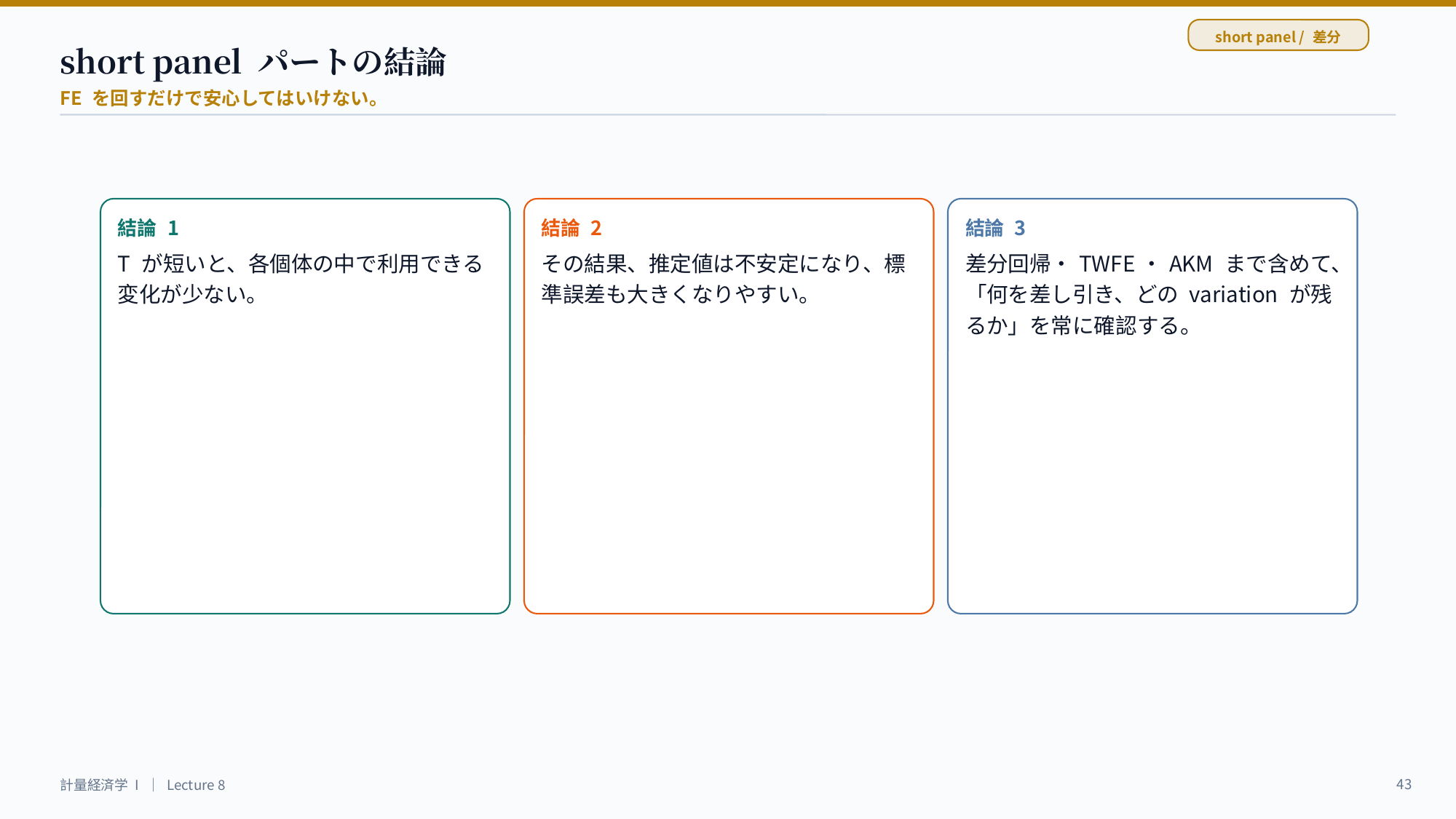

short panel / 差分
short panel パートの結論
FE を回すだけで安心してはいけない。

結論 1
結論 2
結論 3
T が短いと、各個体の中で利用できる変化が少ない。
その結果、推定値は不安定になり、標準誤差も大きくなりやすい。
差分回帰・TWFE・AKM まで含めて、「何を差し引き、どの variation が残るか」を常に確認する。
43
計量経済学 I ｜ Lecture 8